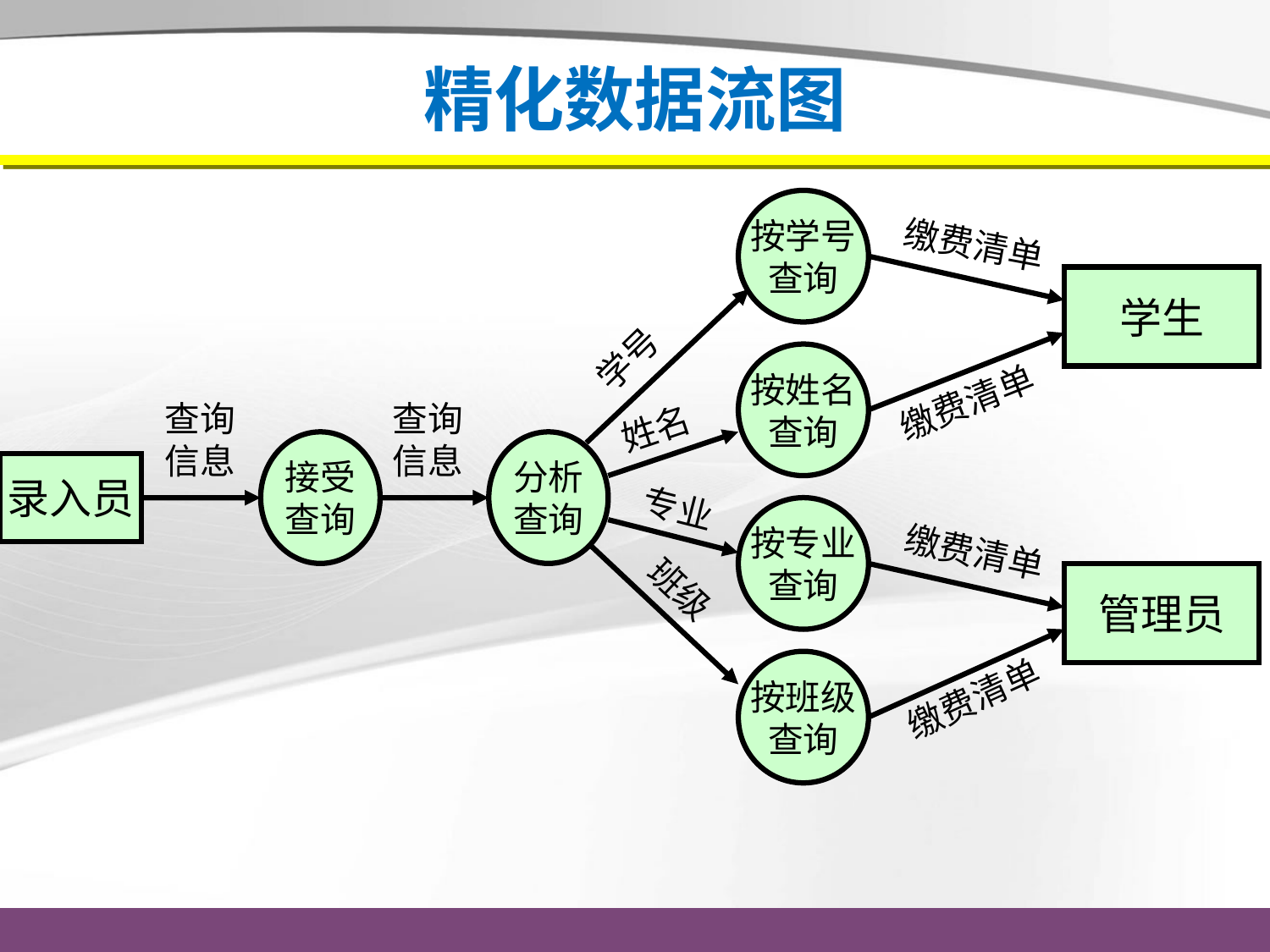

# 精化数据流图
按学号
查询
缴费清单

学生

学号

按姓名
查询
缴费清单
查询
信息
查询
信息
姓名
接受
查询
分析
查询

录入员
专业

按专业
查询

缴费清单

班级

管理员

按班级
查询
缴费清单